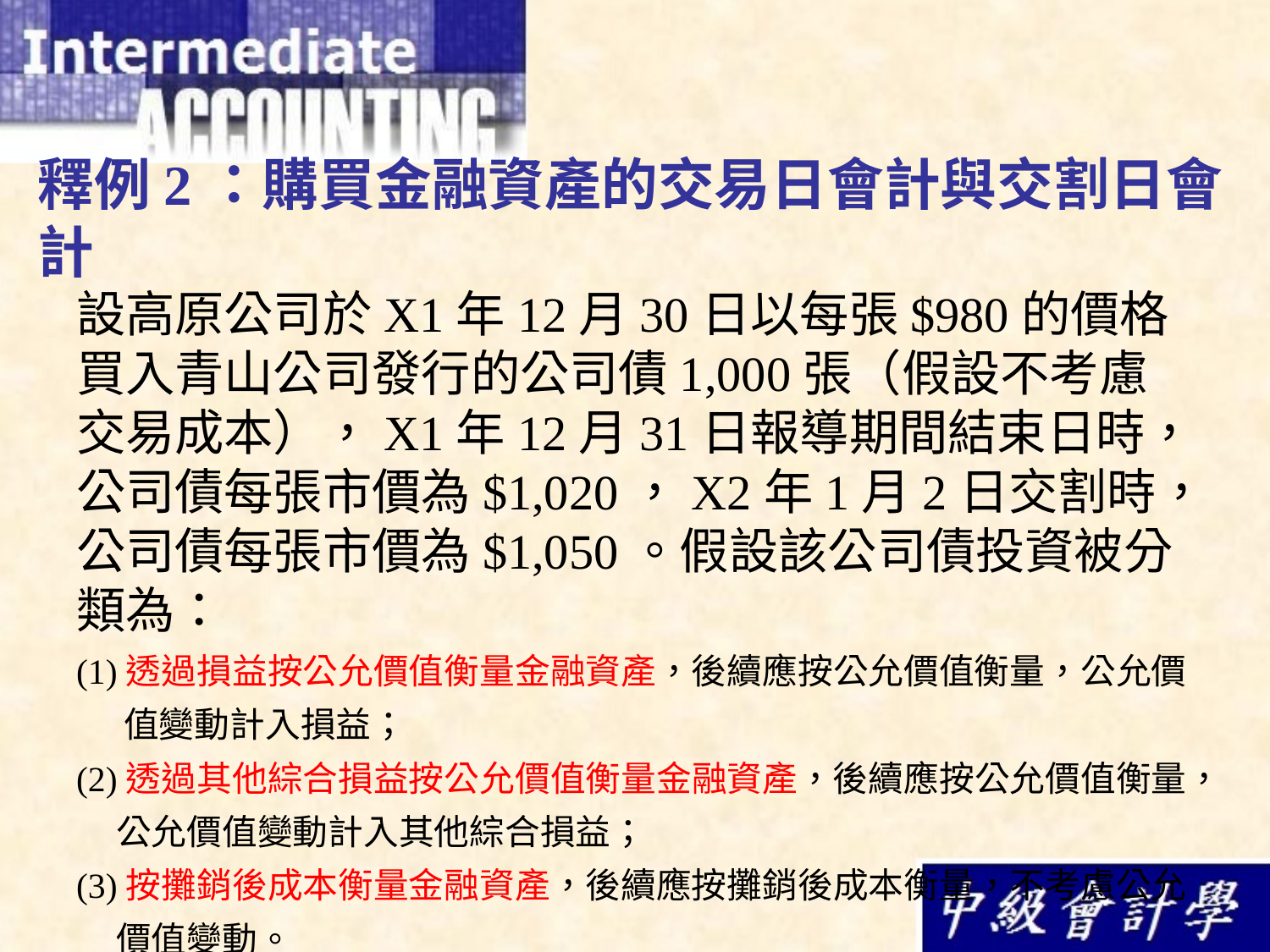

# 釋例2：購買金融資產的交易日會計與交割日會計
設高原公司於X1年12月30日以每張$980的價格買入青山公司發行的公司債1,000張（假設不考慮交易成本），X1年12月31日報導期間結束日時，公司債每張市價為$1,020，X2年1月2日交割時，公司債每張市價為$1,050。假設該公司債投資被分類為：
(1)透過損益按公允價值衡量金融資產，後續應按公允價值衡量，公允價
     值變動計入損益；
(2)透過其他綜合損益按公允價值衡量金融資產，後續應按公允價值衡量，
    公允價值變動計入其他綜合損益；
(3)按攤銷後成本衡量金融資產，後續應按攤銷後成本衡量，不考慮公允
    價值變動。